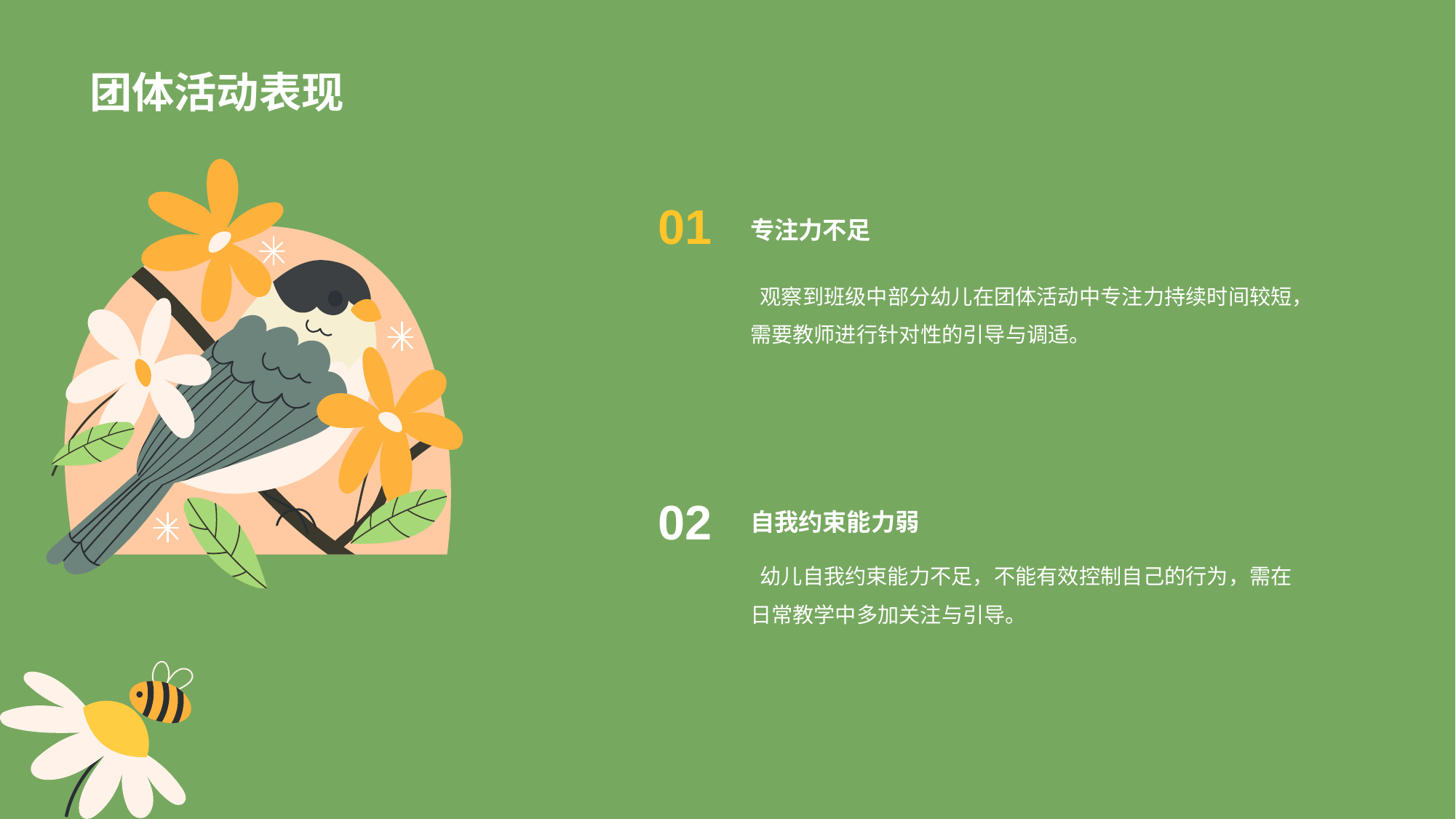

# 团体活动表现

01
专注力不足
 观察到班级中部分幼儿在团体活动中专注力持续时间较短，需要教师进行针对性的引导与调适。
02
自我约束能力弱
 幼儿自我约束能力不足，不能有效控制自己的行为，需在日常教学中多加关注与引导。